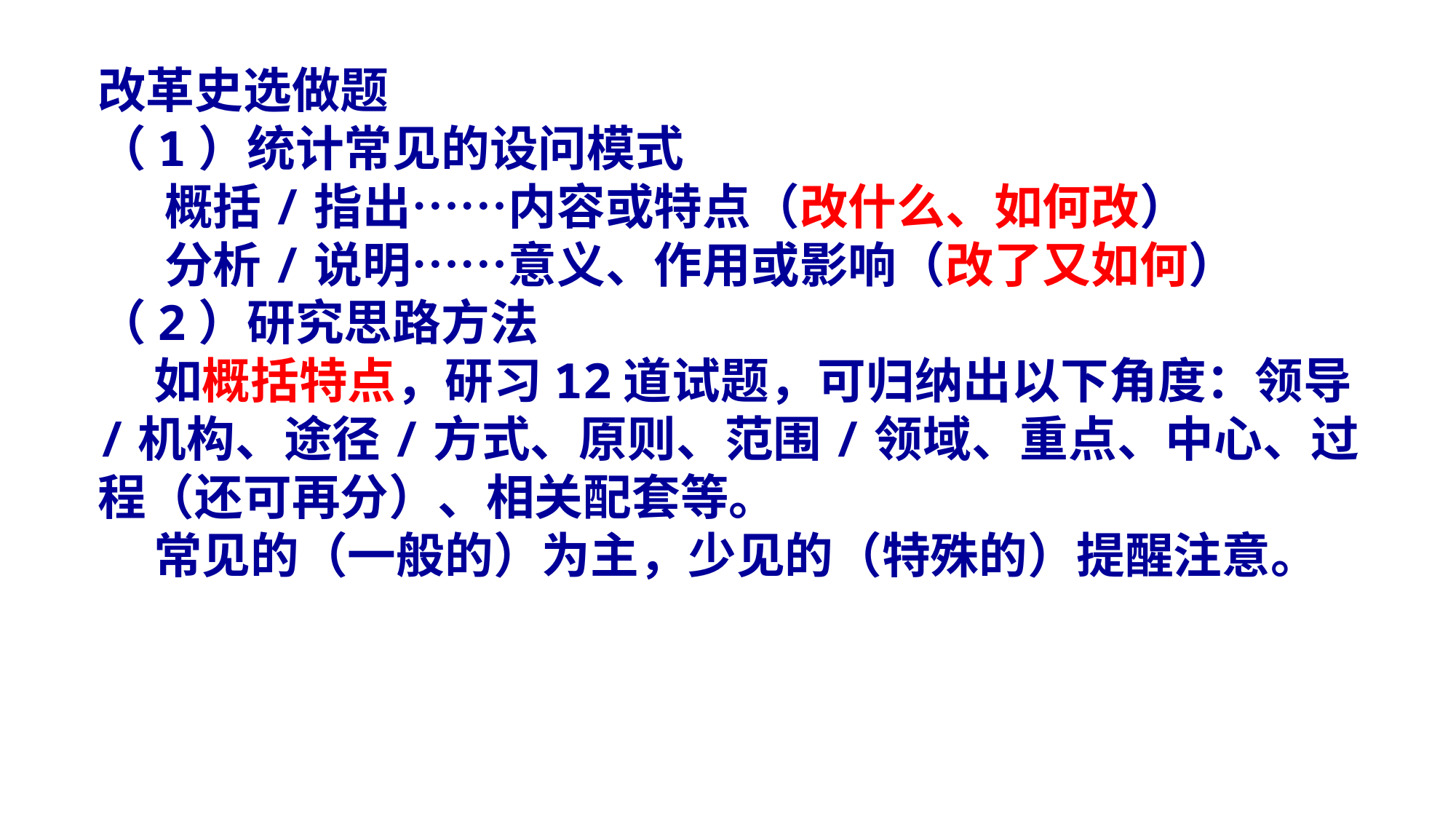

改革史选做题
（1）统计常见的设问模式
     概括/指出……内容或特点（改什么、如何改）
     分析/说明……意义、作用或影响（改了又如何）
（2）研究思路方法
    如概括特点，研习12道试题，可归纳出以下角度：领导/机构、途径/方式、原则、范围/领域、重点、中心、过程（还可再分）、相关配套等。
    常见的（一般的）为主，少见的（特殊的）提醒注意。